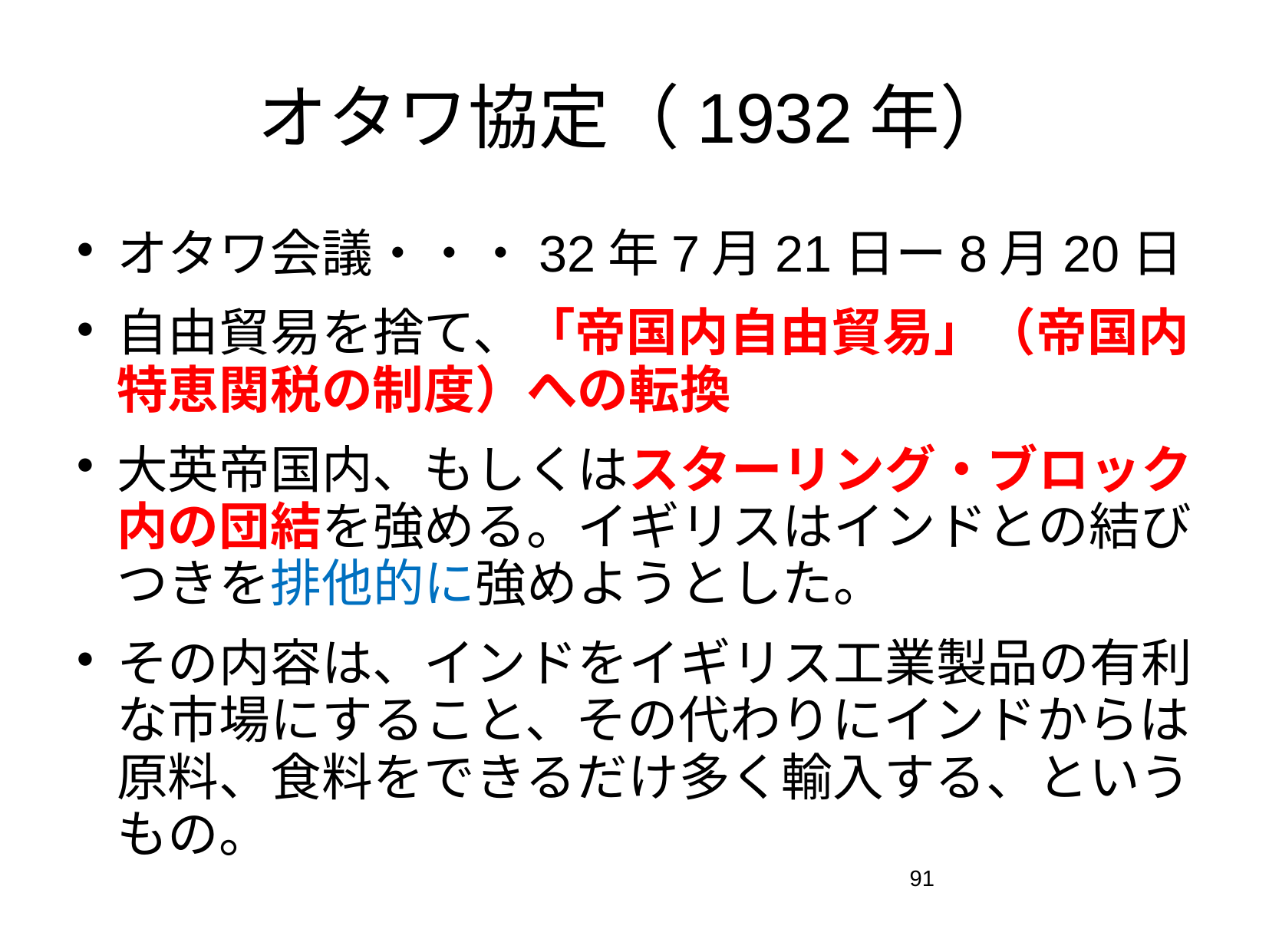

# オタワ協定（1932年）
オタワ会議・・・32年7月21日ー8月20日
自由貿易を捨て、「帝国内自由貿易」（帝国内特恵関税の制度）への転換
大英帝国内、もしくはスターリング・ブロック内の団結を強める。イギリスはインドとの結びつきを排他的に強めようとした。
その内容は、インドをイギリス工業製品の有利な市場にすること、その代わりにインドからは原料、食料をできるだけ多く輸入する、というもの。
91